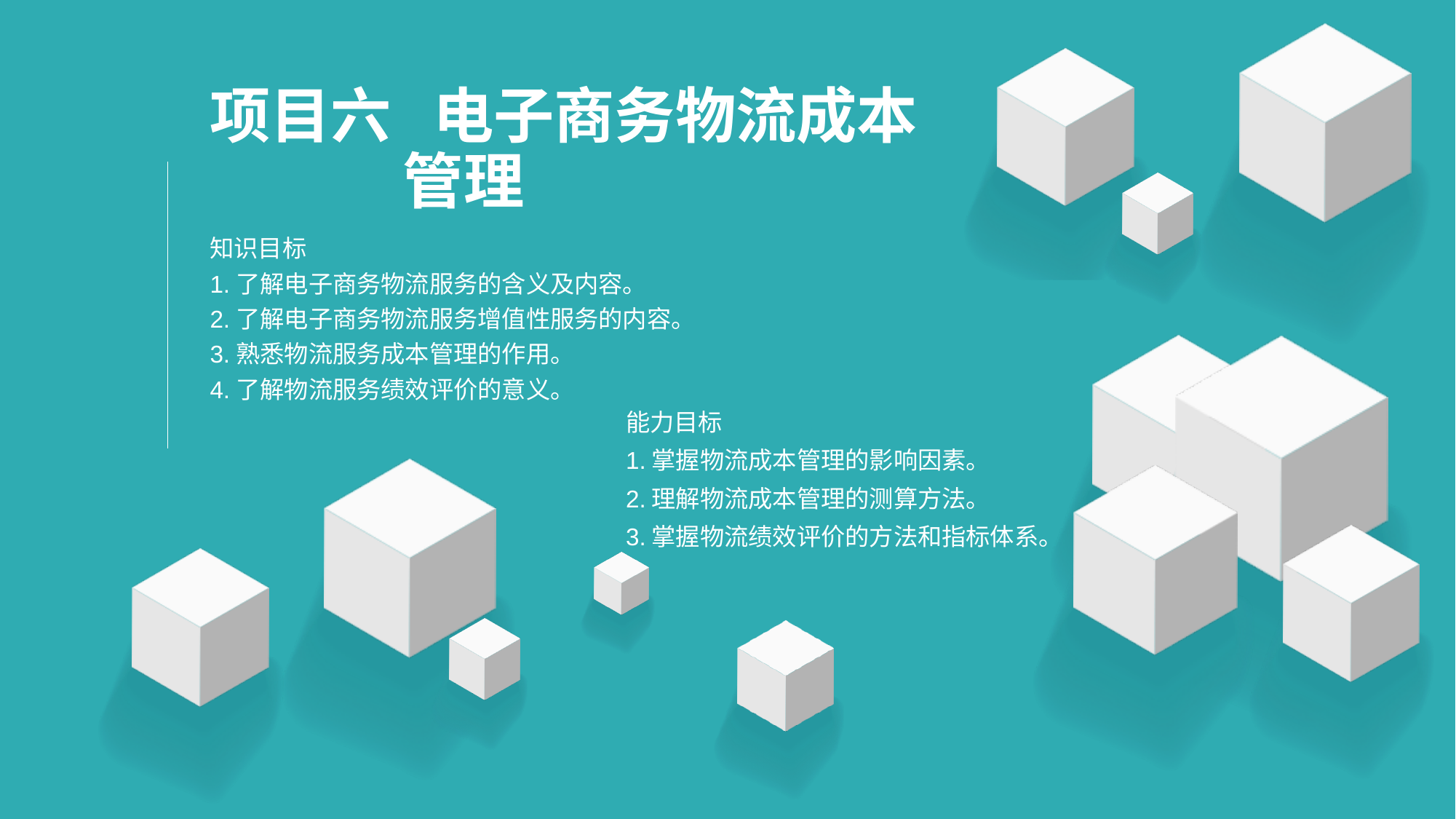

# 项目六   电子商务物流成本 管理
知识目标
1.了解电子商务物流服务的含义及内容。
2.了解电子商务物流服务增值性服务的内容。
3.熟悉物流服务成本管理的作用。
4.了解物流服务绩效评价的意义。
能力目标
1.掌握物流成本管理的影响因素。
2.理解物流成本管理的测算方法。
3.掌握物流绩效评价的方法和指标体系。